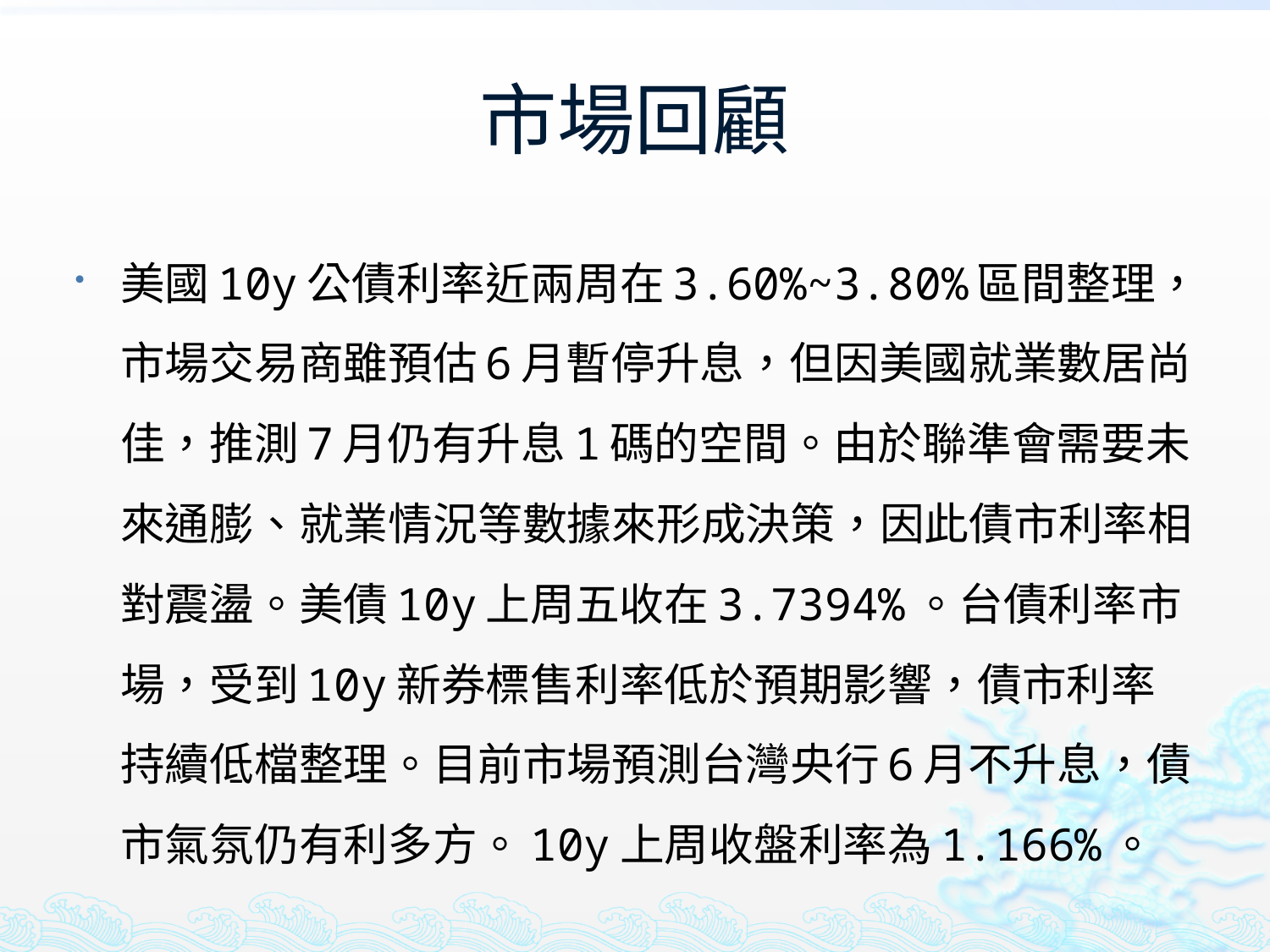

# 市場回顧
美國10y公債利率近兩周在3.60%~3.80%區間整理，市場交易商雖預估6月暫停升息，但因美國就業數居尚佳，推測7月仍有升息1碼的空間。由於聯準會需要未來通膨、就業情況等數據來形成決策，因此債市利率相對震盪。美債10y上周五收在3.7394%。台債利率市場，受到10y新券標售利率低於預期影響，債市利率持續低檔整理。目前市場預測台灣央行6月不升息，債市氣氛仍有利多方。10y上周收盤利率為1.166%。